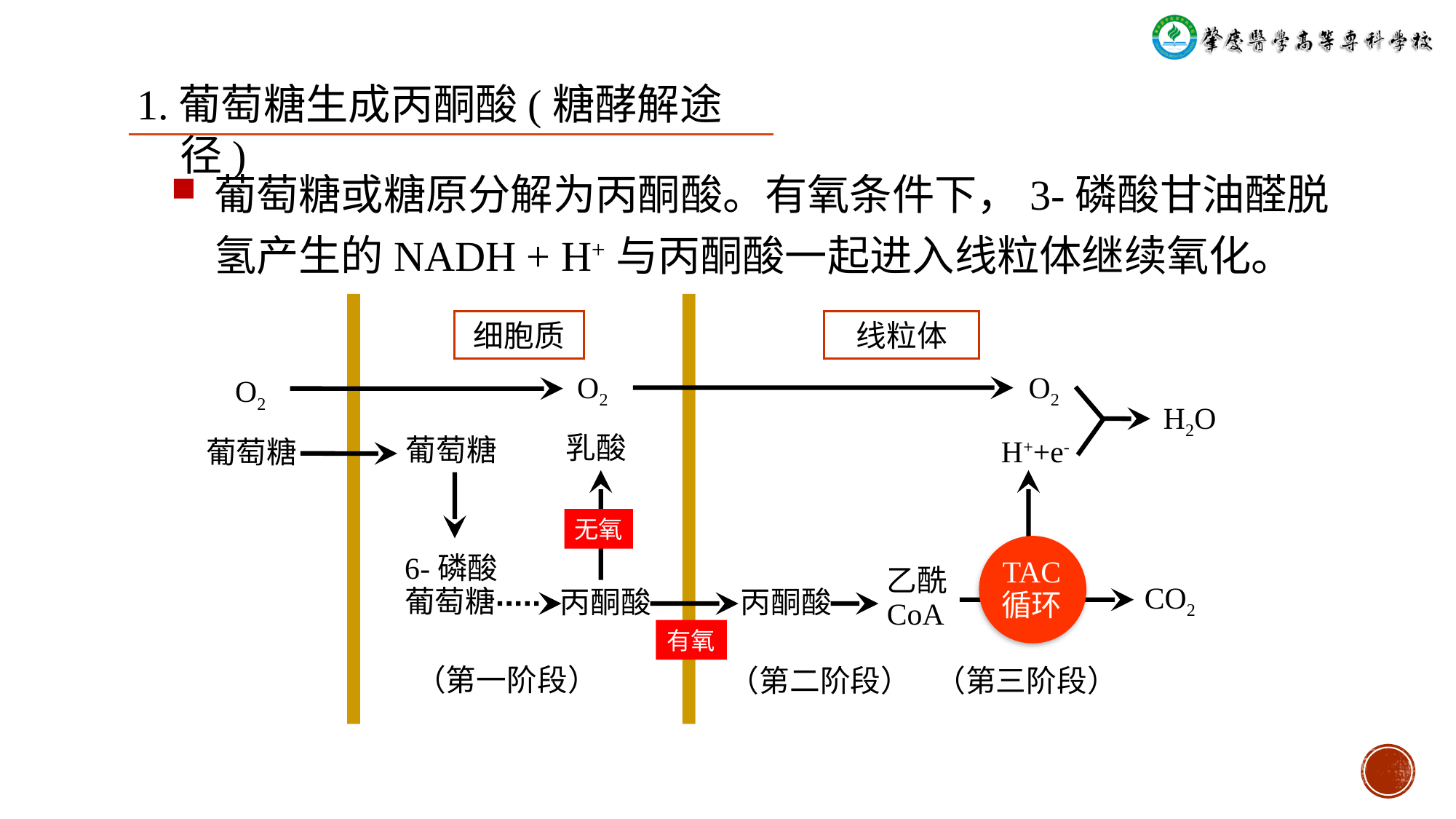

# 1.葡萄糖生成丙酮酸(糖酵解途径)
葡萄糖或糖原分解为丙酮酸。有氧条件下，3-磷酸甘油醛脱氢产生的NADH + H+与丙酮酸一起进入线粒体继续氧化。

细胞质
线粒体
O2
O2
O2

H2O

H++e-
乳酸
葡萄糖
葡萄糖

无氧

6-磷酸
葡萄糖
TAC
循环
乙酰
CoA
CO2
丙酮酸
丙酮酸

有氧
（第一阶段）
（第二阶段）
（第三阶段）